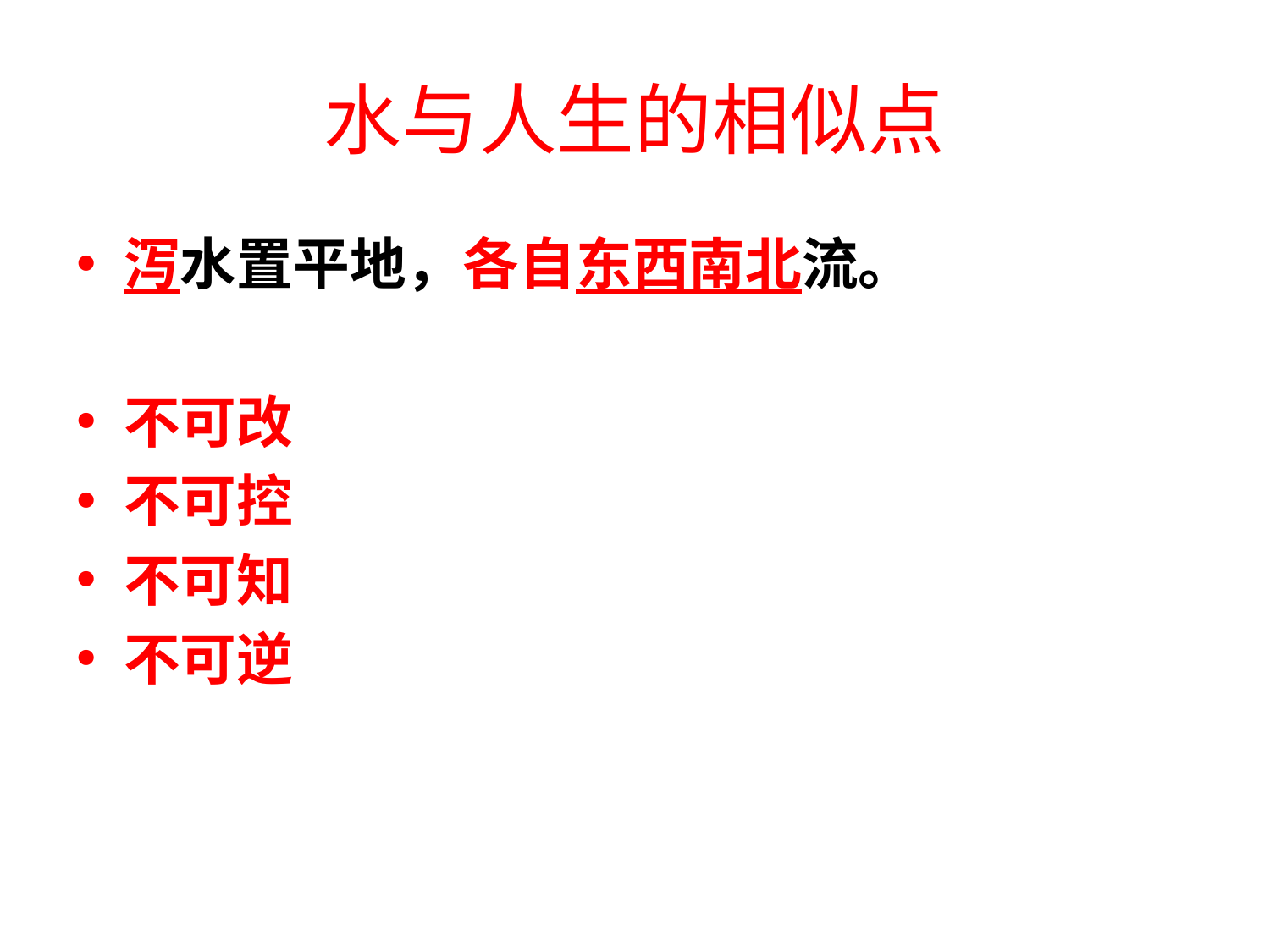

# 水与人生的相似点
泻水置平地，各自东西南北流。

不可改
不可控
不可知
不可逆